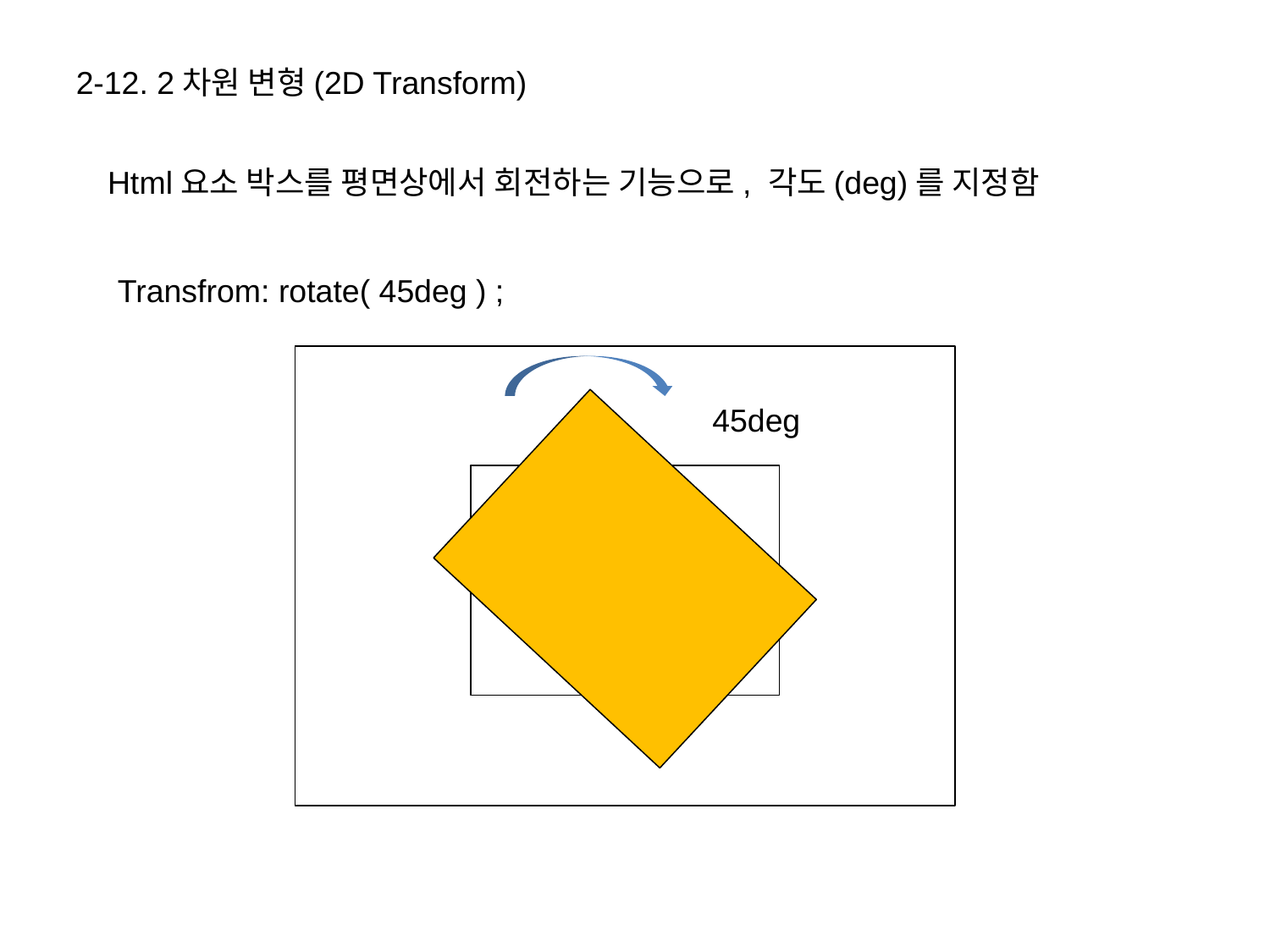

2-12. 2차원 변형(2D Transform)
Html요소 박스를 평면상에서 회전하는 기능으로, 각도(deg)를 지정함
Transfrom: rotate( 45deg ) ;

45deg